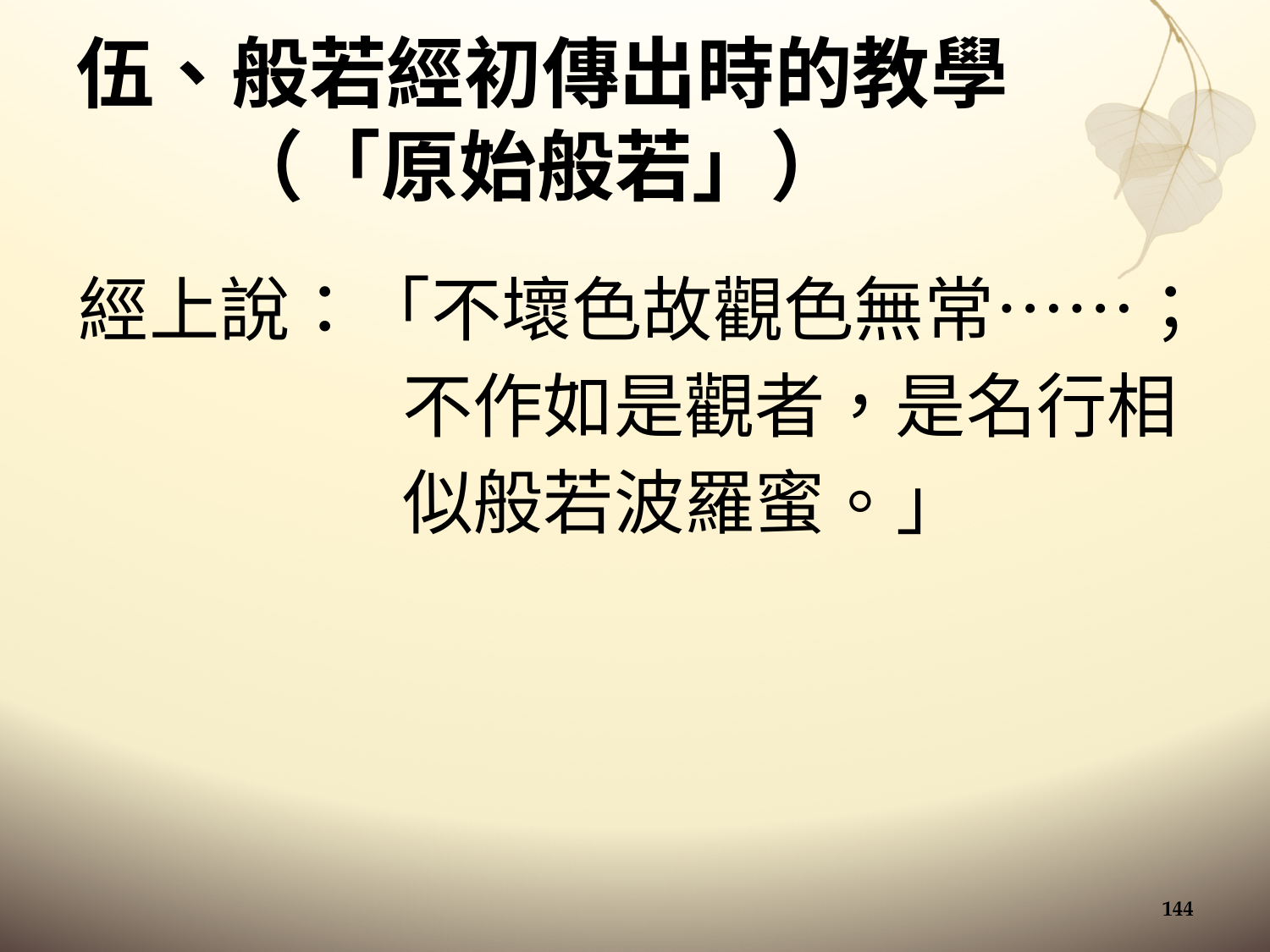

# 伍、般若經初傳出時的教學 （「原始般若」）

經上說：「不壞色故觀色無常……；不作如是觀者，是名行相似般若波羅蜜。」

144